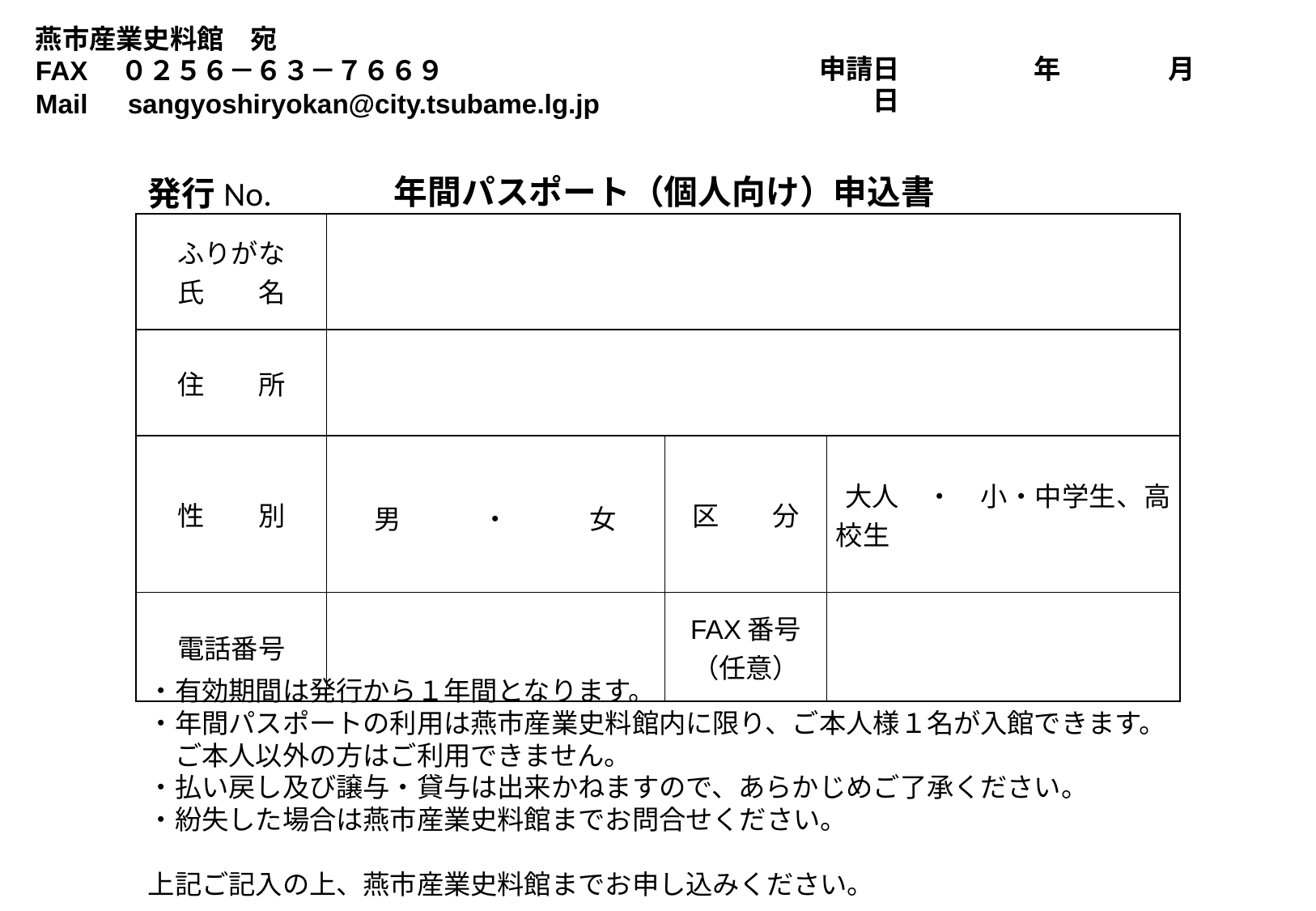

燕市産業史料館　宛
FAX　０２５６－６３－７６６９
Mail　sangyoshiryokan@city.tsubame.lg.jp
申請日　　　　　年　　　　月　　　　日
年間パスポート（個人向け）申込書

発行No.

| ふりがな 氏　　名 |  |  |  |
| --- | --- | --- | --- |
| 住　　所 |  |  |  |
| 性　　別 | 男　　　・　　　女 | 区　　分 | 大人　・　小・中学生、高校生 |
| 電話番号 |  | FAX番号 （任意） |  |
・有効期間は発行から１年間となります。
・年間パスポートの利用は燕市産業史料館内に限り、ご本人様１名が入館できます。
　ご本人以外の方はご利用できません。
・払い戻し及び譲与・貸与は出来かねますので、あらかじめご了承ください。
・紛失した場合は燕市産業史料館までお問合せください。

上記ご記入の上、燕市産業史料館までお申し込みください。